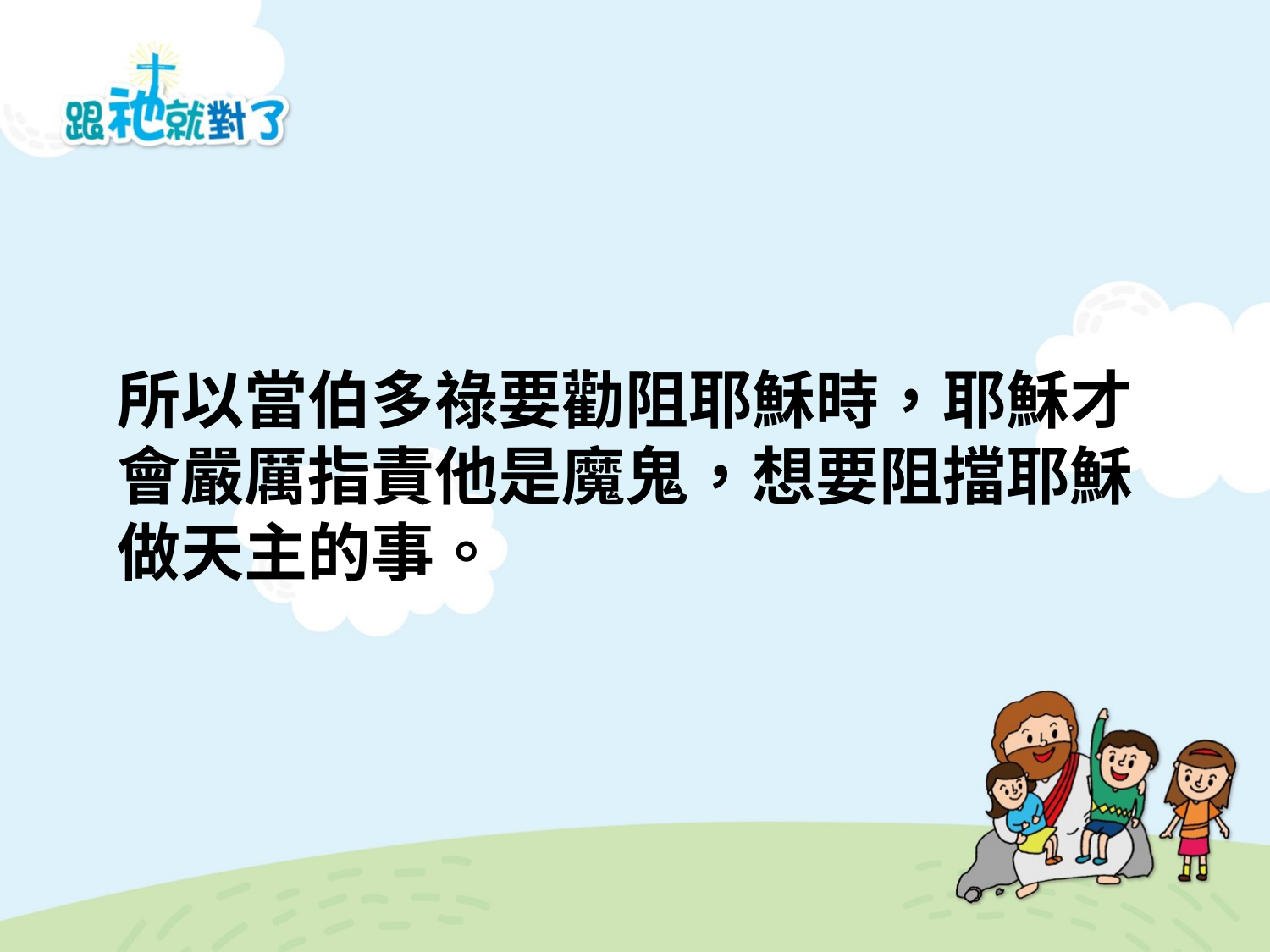

所以當伯多祿要勸阻耶穌時，耶穌才會嚴厲指責他是魔鬼，想要阻擋耶穌做天主的事。